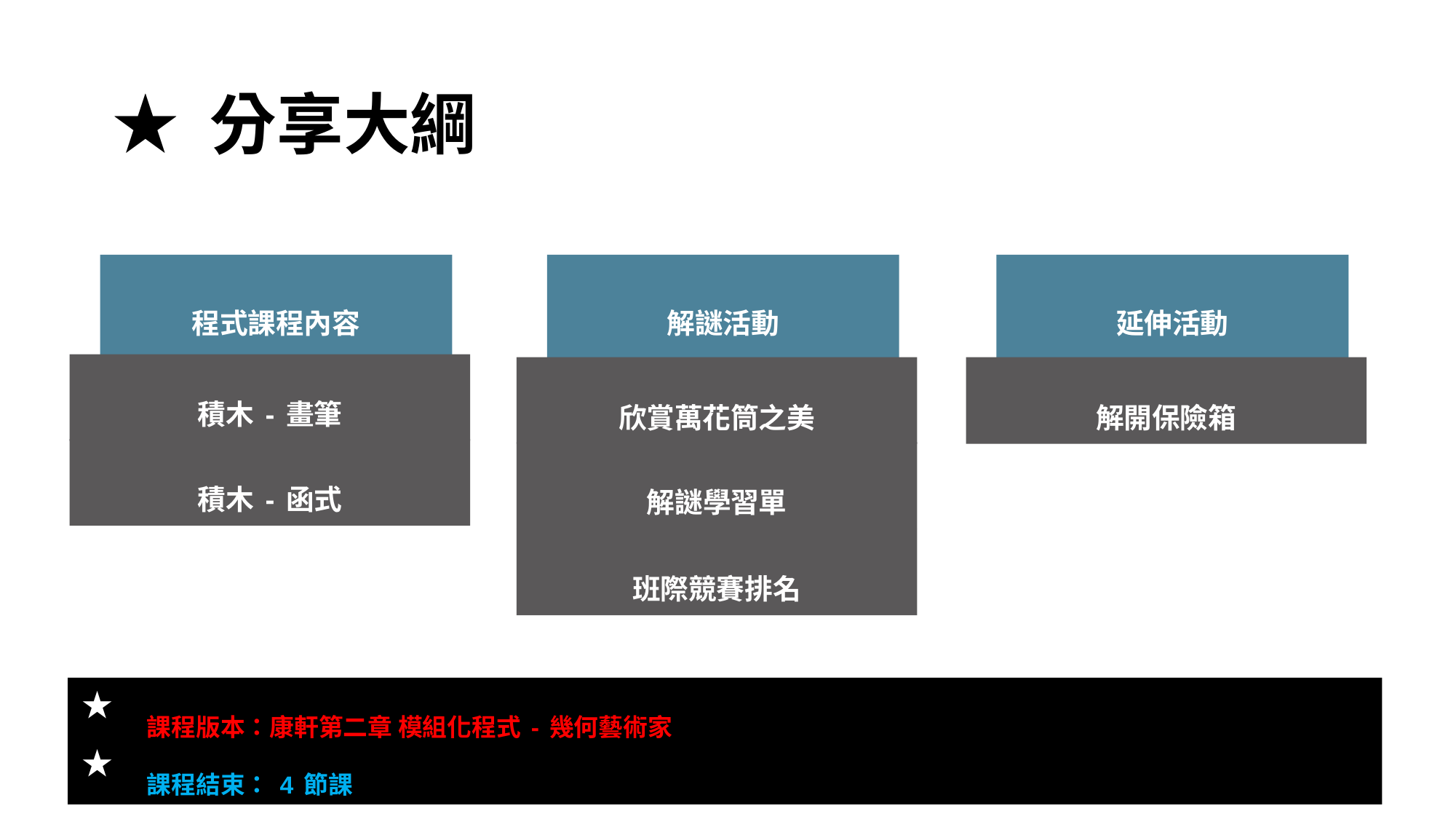

# ★ 分享大綱
程式課程內容
解謎活動
延伸活動
積木-畫筆
欣賞萬花筒之美
解開保險箱
積木-函式
解謎學習單
班際競賽排名
課程版本：康軒第二章 模組化程式-幾何藝術家
課程結束：4節課